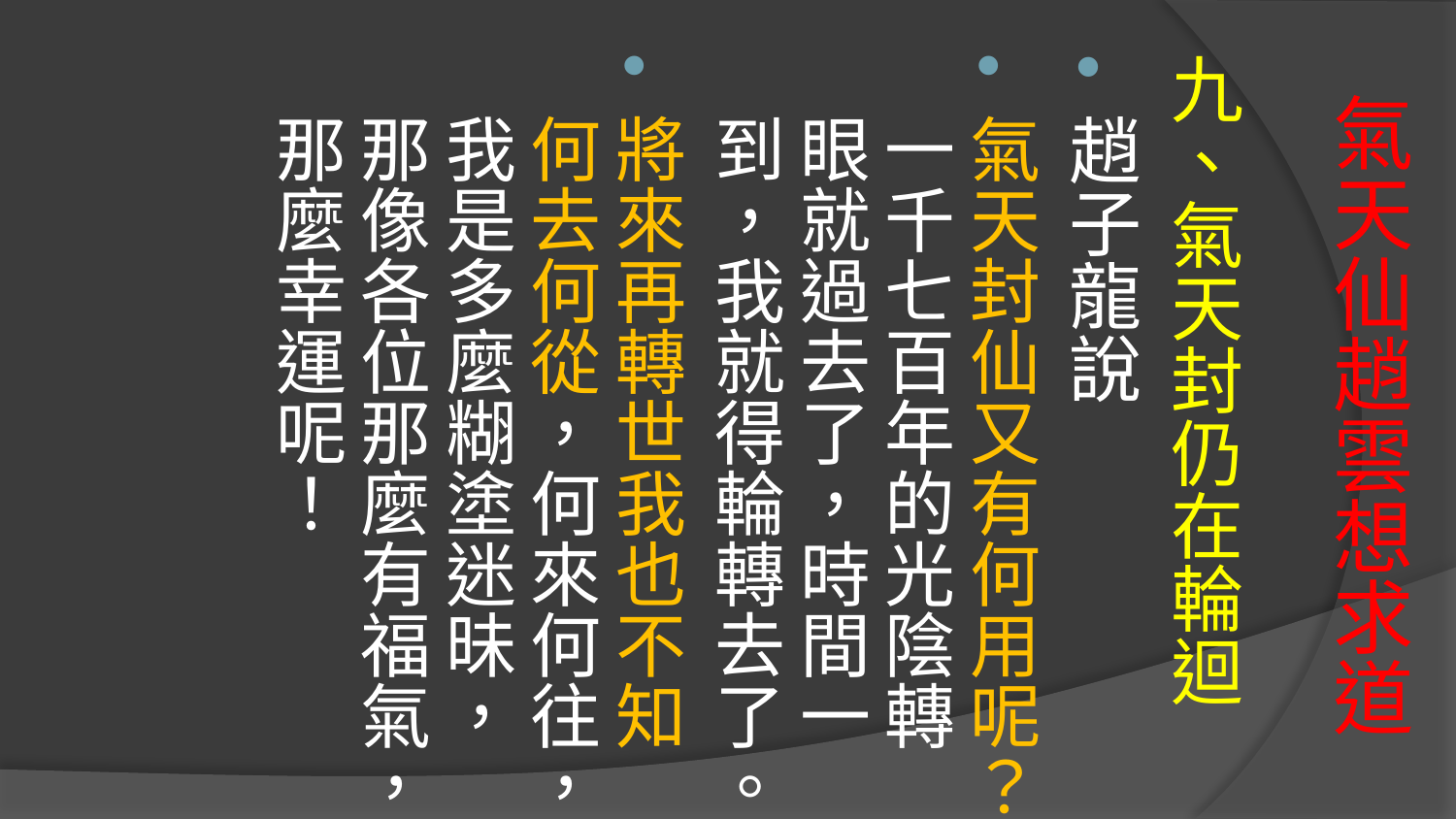

九、氣天封仍在輪迴
趙子龍說
氣天封仙又有何用呢？一千七百年的光陰轉眼就過去了，時間一到，我就得輪轉去了。
將來再轉世我也不知何去何從，何來何往，我是多麼糊塗迷昧，那像各位那麼有福氣，那麼幸運呢！

# 氣天仙趙雲想求道